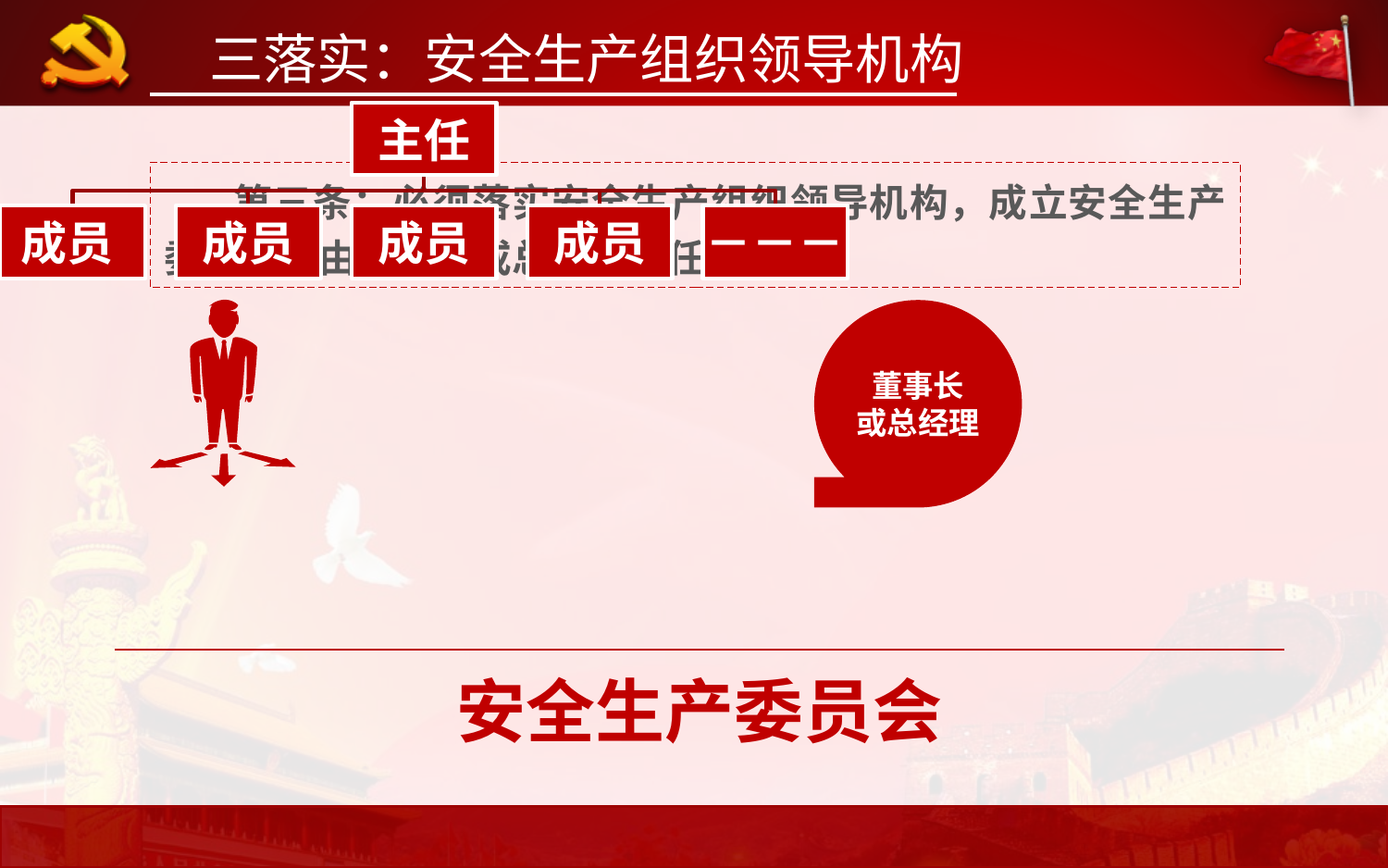

三落实：安全生产组织领导机构
第三条：必须落实安全生产组织领导机构，成立安全生产委员会，由董事长或总经理担任主任。

董事长
或总经理
主任
成员
成员
成员
成员
－－－
安全生产委员会